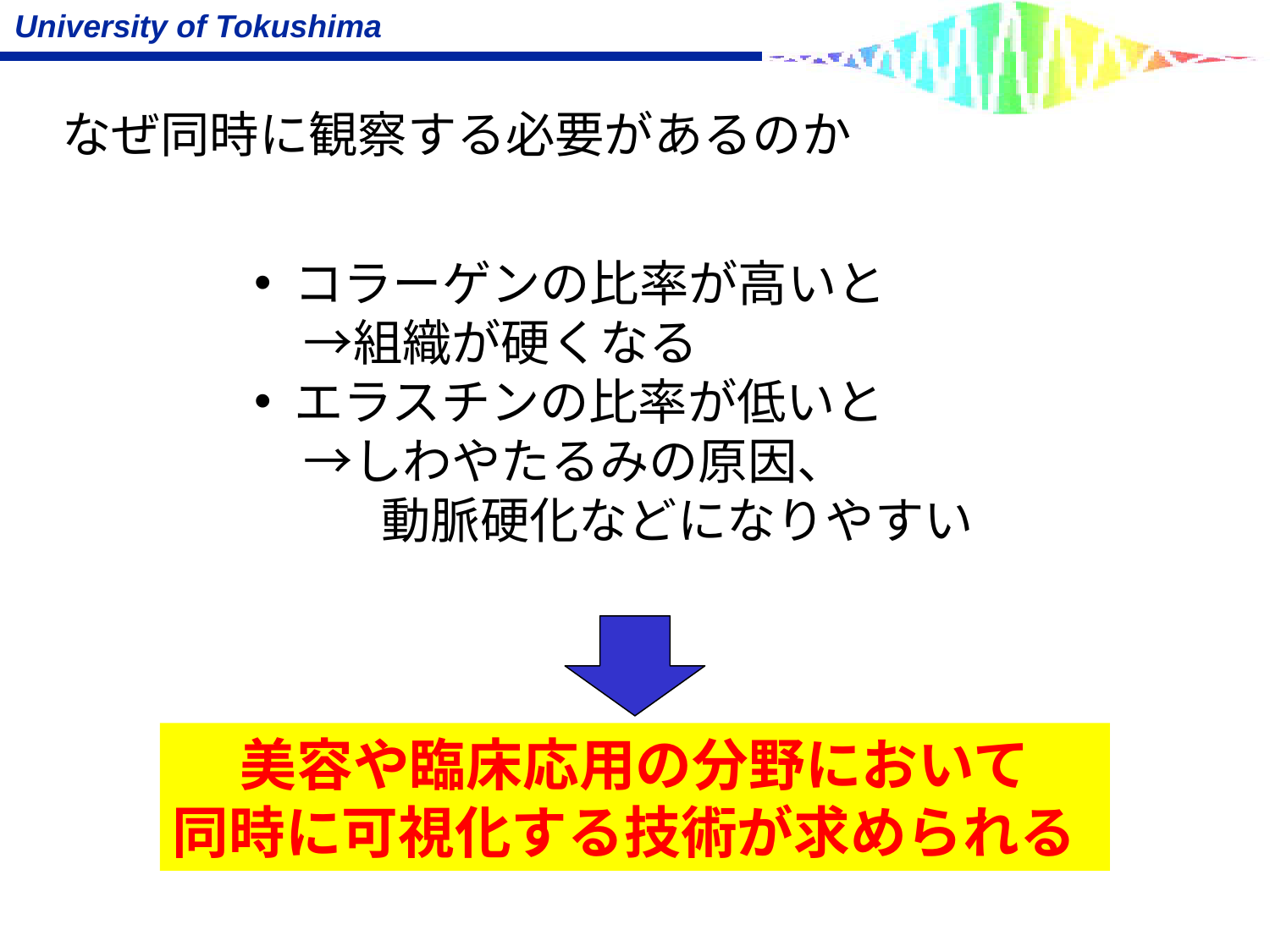

なぜ同時に観察する必要があるのか
コラーゲンの比率が高いと
　→組織が硬くなる
エラスチンの比率が低いと
　→しわやたるみの原因、
	動脈硬化などになりやすい

美容や臨床応用の分野において
同時に可視化する技術が求められる